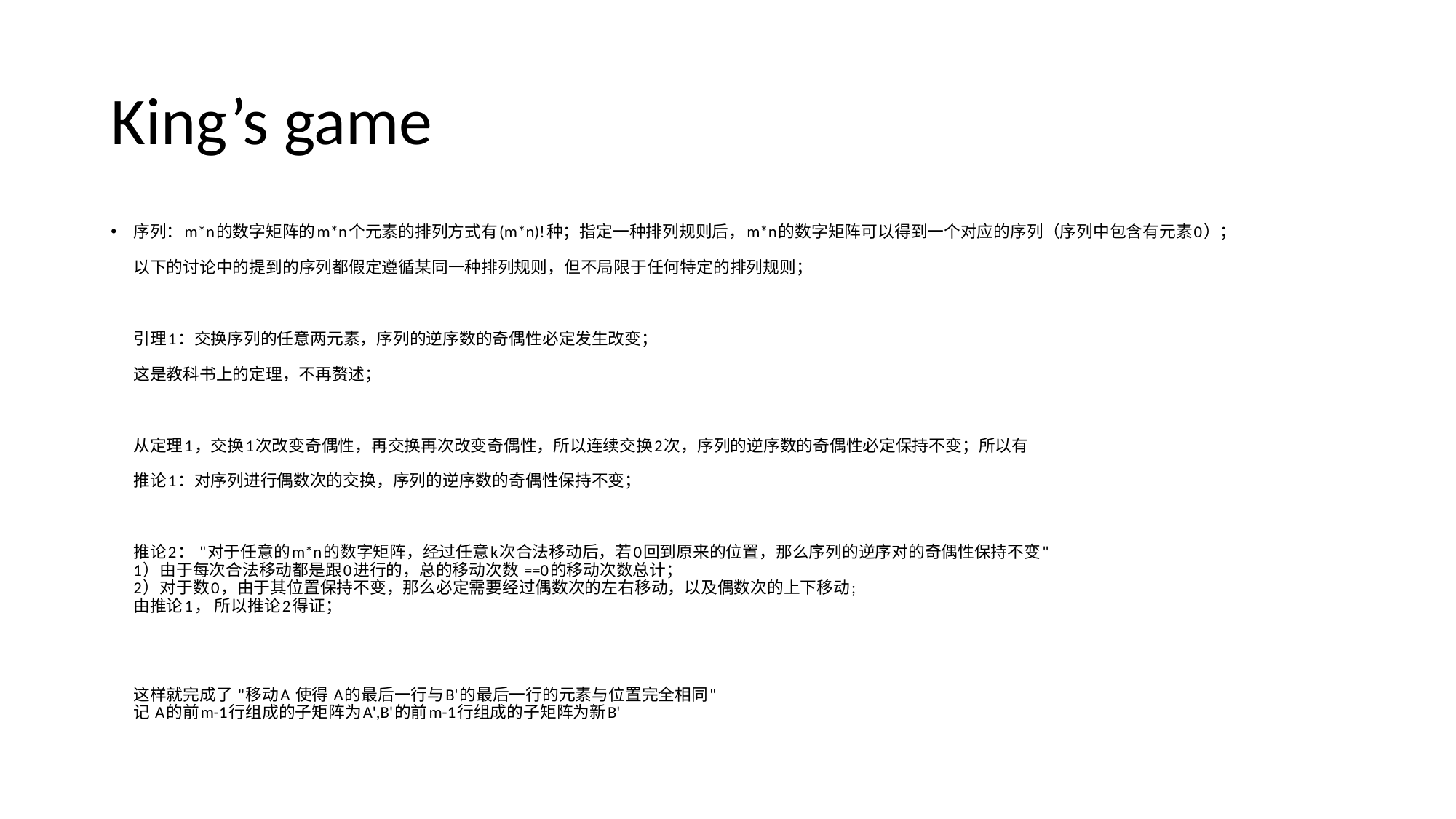

# King’s game
序列：m*n的数字矩阵的m*n个元素的排列方式有(m*n)!种；指定一种排列规则后，m*n的数字矩阵可以得到一个对应的序列（序列中包含有元素0）；
以下的讨论中的提到的序列都假定遵循某同一种排列规则，但不局限于任何特定的排列规则；
引理1：交换序列的任意两元素，序列的逆序数的奇偶性必定发生改变；
这是教科书上的定理，不再赘述；
从定理1，交换1次改变奇偶性，再交换再次改变奇偶性，所以连续交换2次，序列的逆序数的奇偶性必定保持不变；所以有
推论1：对序列进行偶数次的交换，序列的逆序数的奇偶性保持不变；
推论2： "对于任意的m*n的数字矩阵，经过任意k次合法移动后，若0回到原来的位置，那么序列的逆序对的奇偶性保持不变" 
1）由于每次合法移动都是跟0进行的，总的移动次数 ==0的移动次数总计； 
2）对于数0，由于其位置保持不变，那么必定需要经过偶数次的左右移动，以及偶数次的上下移动; 
由推论1， 所以推论2得证；
 
这样就完成了 "移动A 使得 A的最后一行与B'的最后一行的元素与位置完全相同" 
记 A的前m-1行组成的子矩阵为A',B'的前m-1行组成的子矩阵为新B'